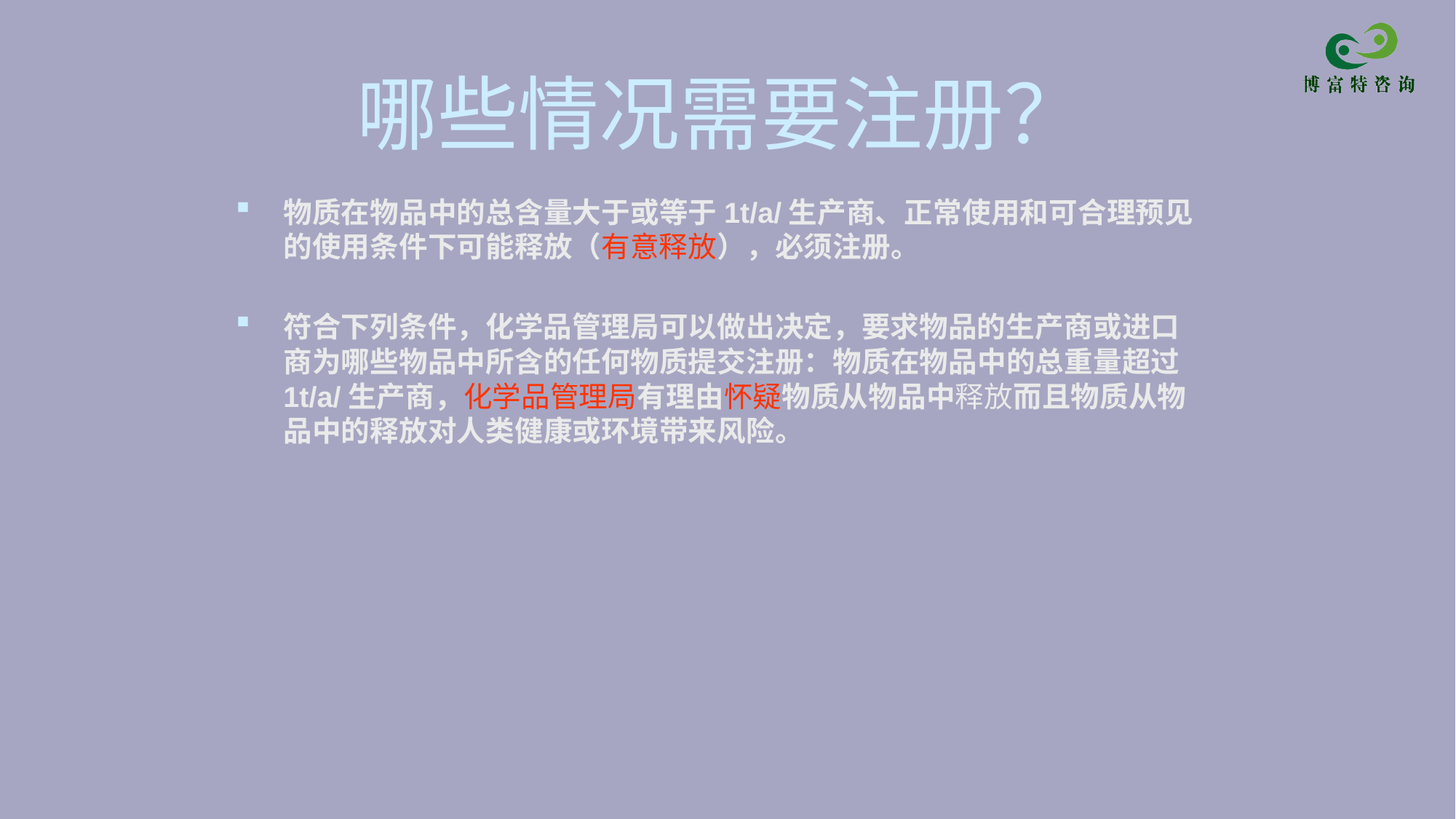

# 哪些情况需要注册？
物质在物品中的总含量大于或等于1t/a/生产商、正常使用和可合理预见的使用条件下可能释放（有意释放），必须注册。

符合下列条件，化学品管理局可以做出决定，要求物品的生产商或进口商为哪些物品中所含的任何物质提交注册：物质在物品中的总重量超过1t/a/生产商，化学品管理局有理由怀疑物质从物品中释放而且物质从物品中的释放对人类健康或环境带来风险。